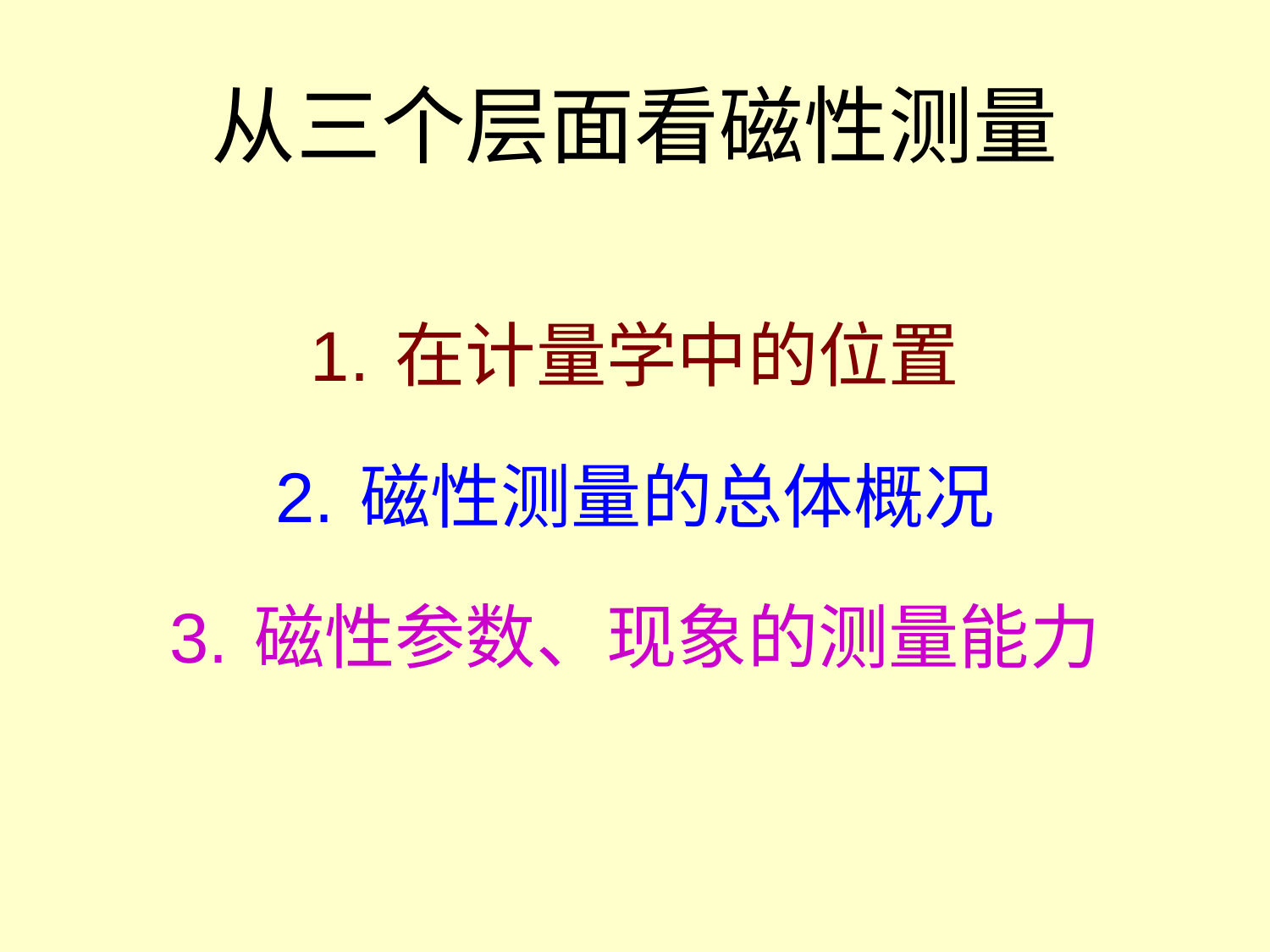

# 从三个层面看磁性测量
在计量学中的位置
磁性测量的总体概况
磁性参数、现象的测量能力